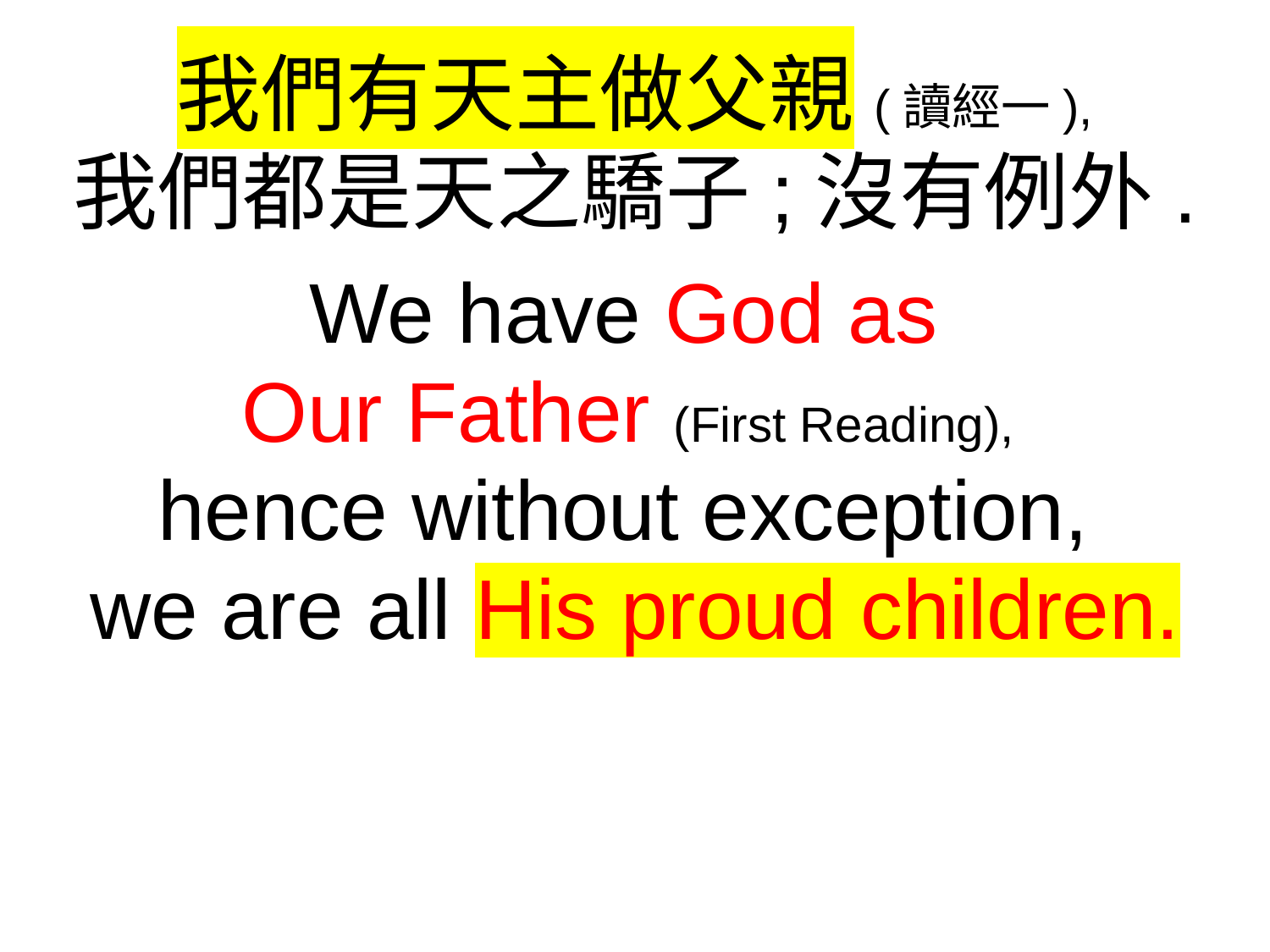

我們有天主做父親(讀經一),
我們都是天之驕子;沒有例外.
We have God as
Our Father (First Reading),
hence without exception,
we are all His proud children.